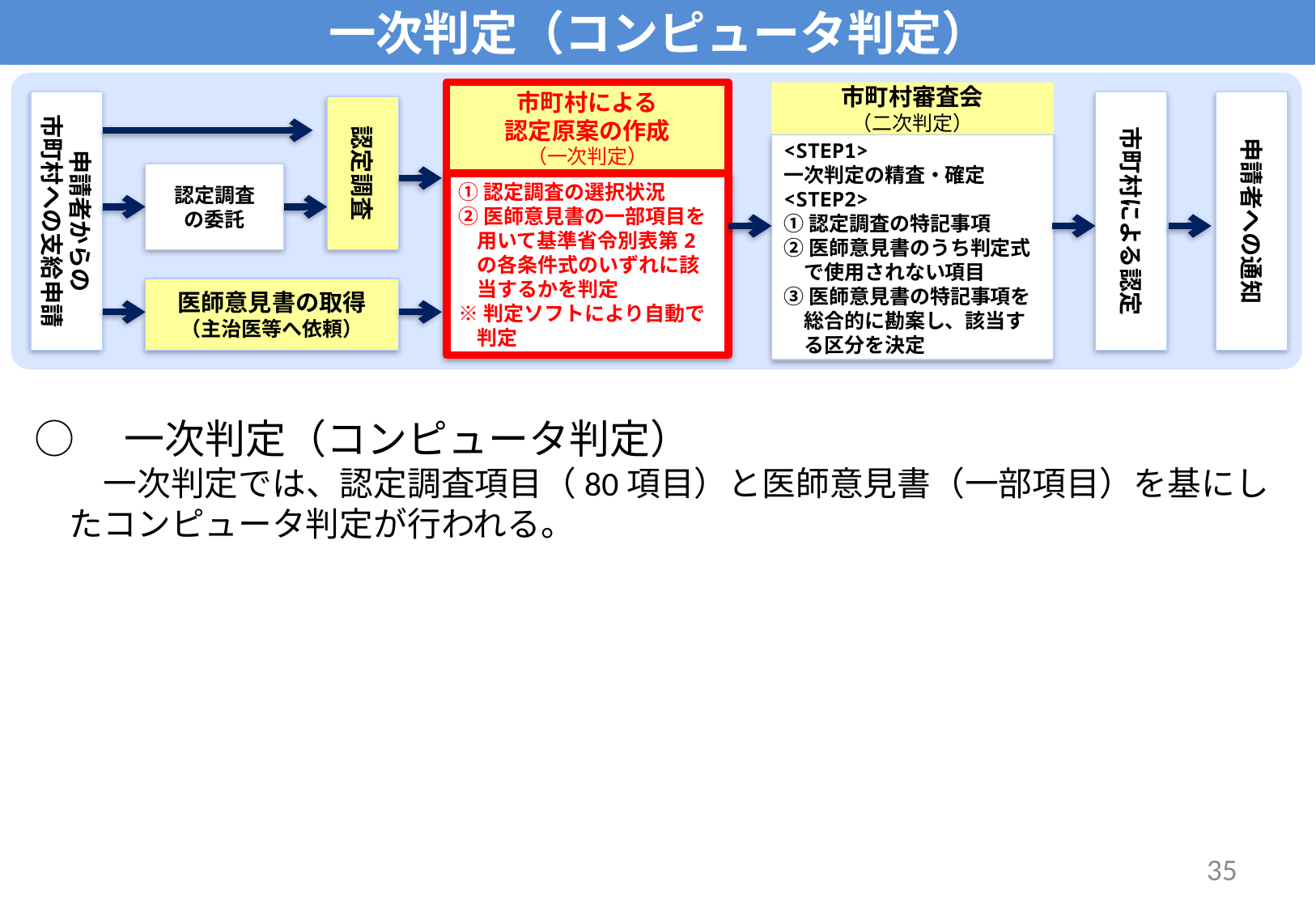

# 一次判定（コンピュータ判定）

市町村による
認定原案の作成
（一次判定）
市町村審査会
（二次判定）
申請者からの
市町村への支給申請
市町村による認定
申請者への通知
認定調査

<STEP1>
一次判定の精査・確定
<STEP2>
①認定調査の特記事項
②医師意見書のうち判定式で使用されない項目
③医師意見書の特記事項を総合的に勘案し、該当する区分を決定

認定調査
の委託
①認定調査の選択状況
②医師意見書の一部項目を用いて基準省令別表第2の各条件式のいずれに該当するかを判定
※判定ソフトにより自動で判定
医師意見書の取得
（主治医等へ依頼）
○　一次判定（コンピュータ判定）
　一次判定では、認定調査項目（80項目）と医師意見書（一部項目）を基にしたコンピュータ判定が行われる。
35